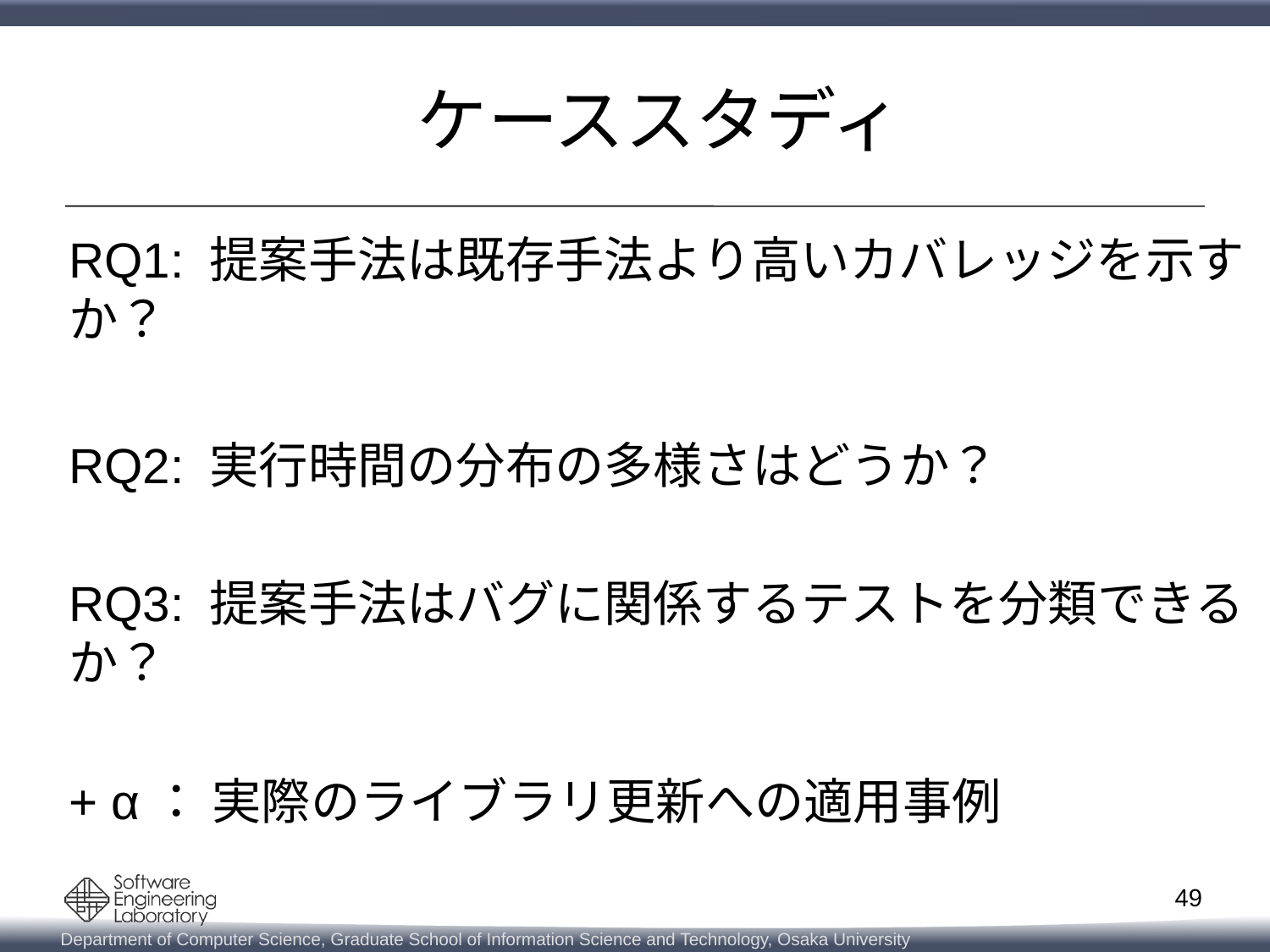

ケーススタディ
RQ1: 提案手法は既存手法より高いカバレッジを示すか？

RQ2: 実行時間の分布の多様さはどうか？

RQ3: 提案手法はバグに関係するテストを分類できるか？

+ α： 実際のライブラリ更新への適用事例
49